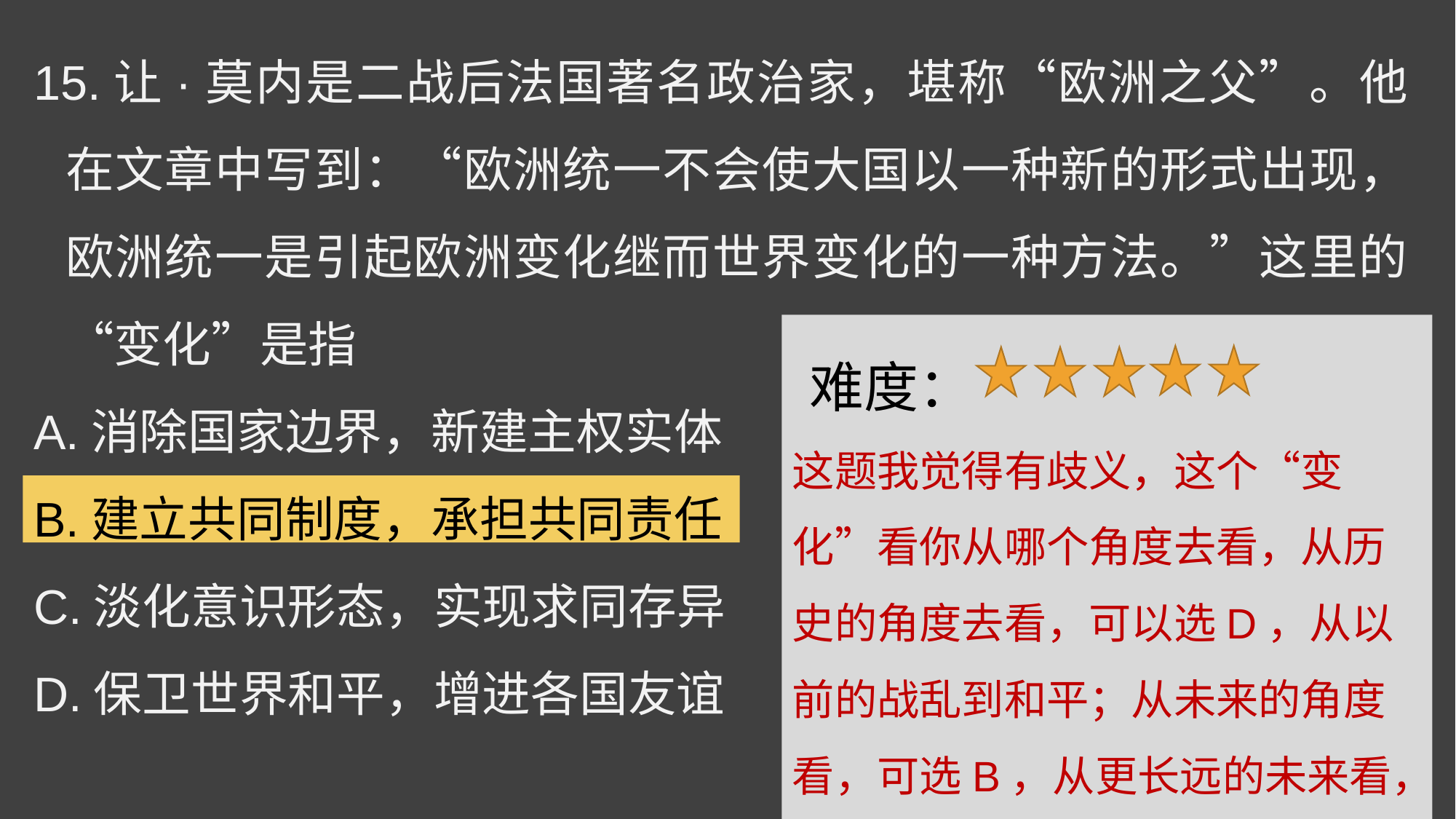

15.让·莫内是二战后法国著名政治家，堪称“欧洲之父”。他在文章中写到：“欧洲统一不会使大国以一种新的形式出现，欧洲统一是引起欧洲变化继而世界变化的一种方法。”这里的“变化”是指
A.消除国家边界，新建主权实体
B.建立共同制度，承担共同责任
C.淡化意识形态，实现求同存异
D.保卫世界和平，增进各国友谊
 难度：
这题我觉得有歧义，这个“变化”看你从哪个角度去看，从历史的角度去看，可以选D，从以前的战乱到和平；从未来的角度看，可选B，从更长远的未来看，可选A。